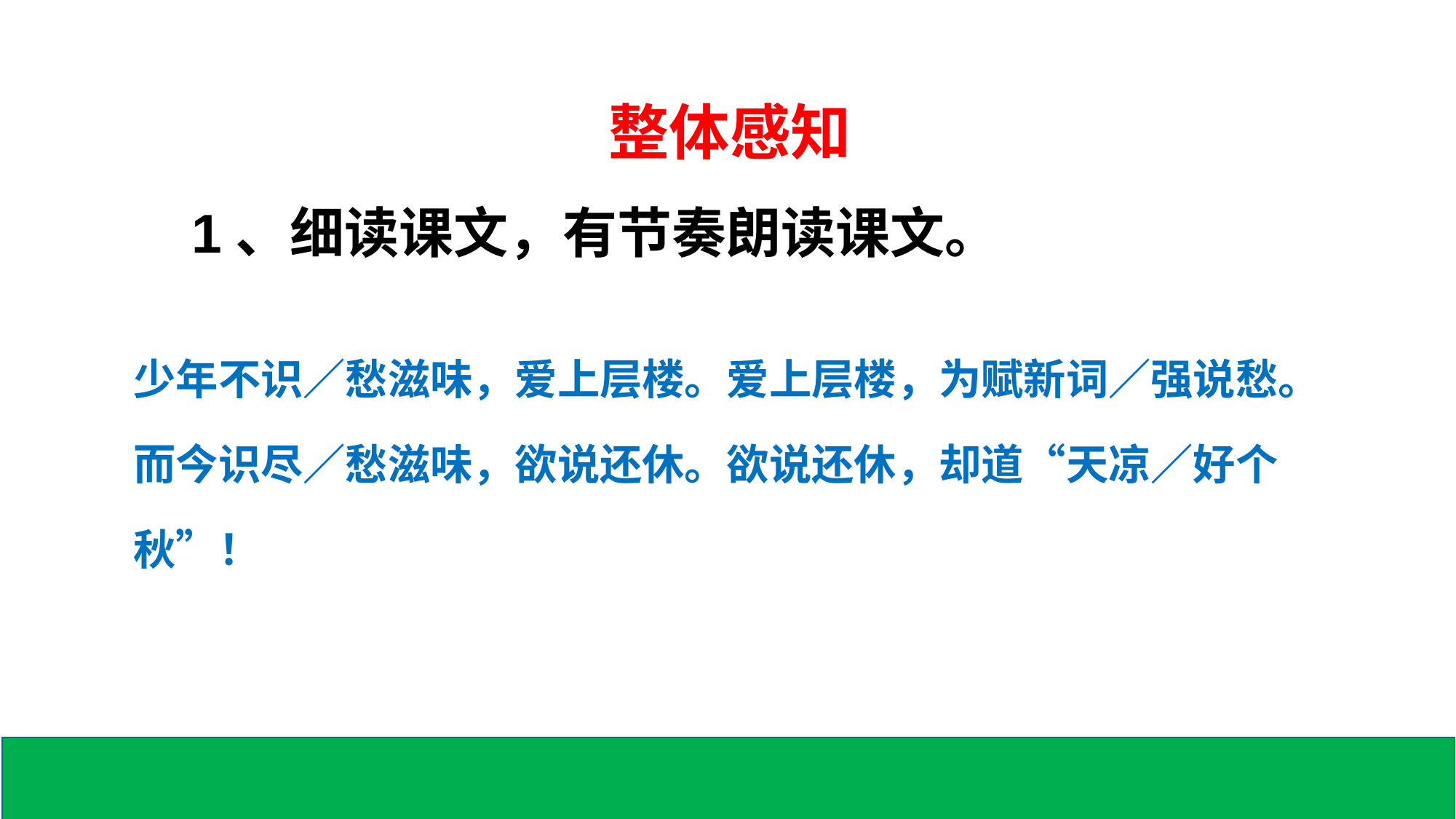

整体感知
        1、细读课文，有节奏朗读课文。
少年不识／愁滋味，爱上层楼。爱上层楼，为赋新词／强说愁。
而今识尽／愁滋味，欲说还休。欲说还休，却道“天凉／好个秋”！